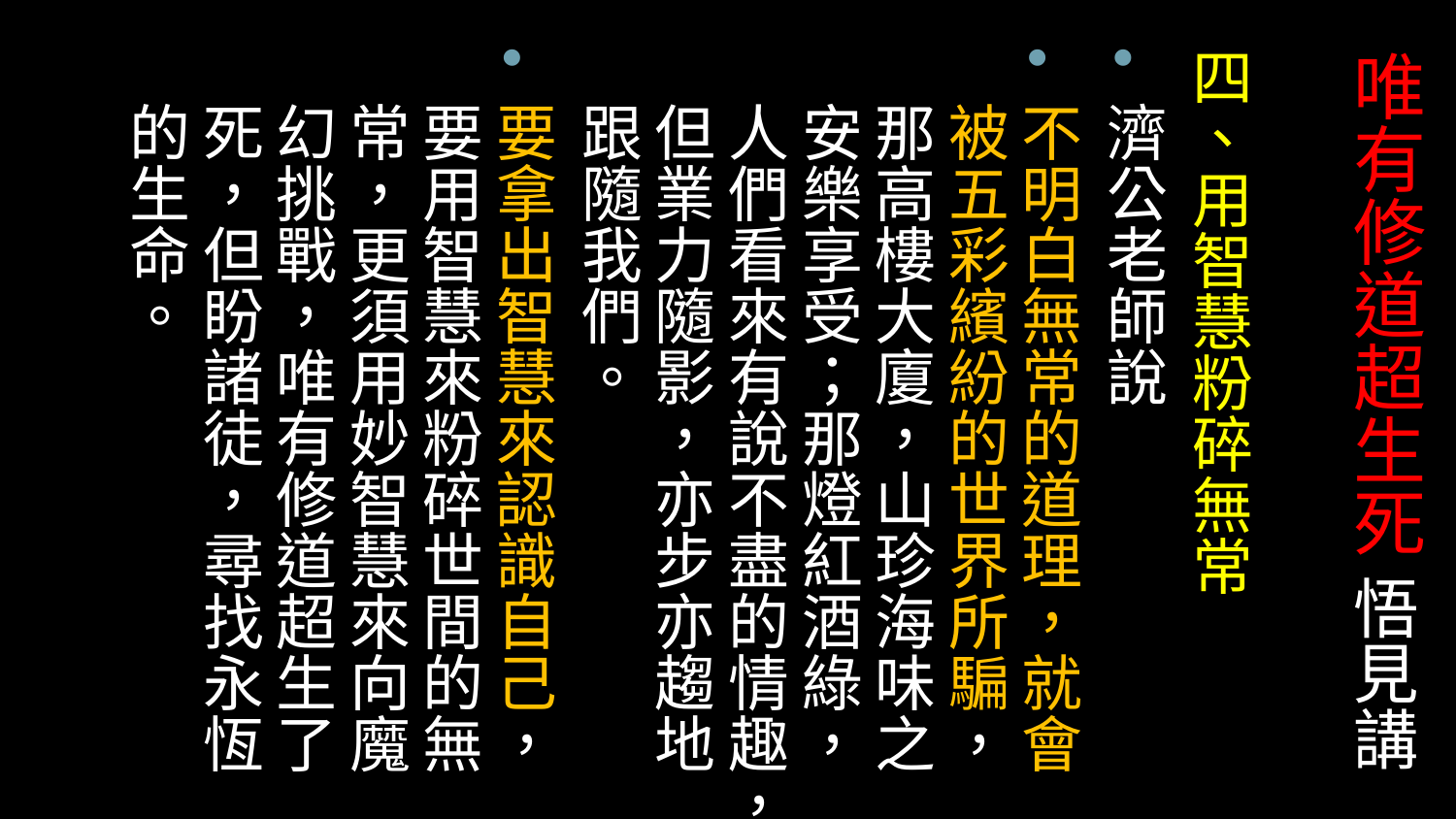

四、用智慧粉碎無常
濟公老師說
不明白無常的道理，就會被五彩繽紛的世界所騙，那高樓大廈，山珍海味之安樂享受；那燈紅酒綠，人們看來有說不盡的情趣，但業力隨影，亦步亦趨地跟隨我們。
要拿出智慧來認識自己，要用智慧來粉碎世間的無常，更須用妙智慧來向魔幻挑戰，唯有修道超生了死，但盼諸徒，尋找永恆的生命。

# 唯有修道超生死 悟見講